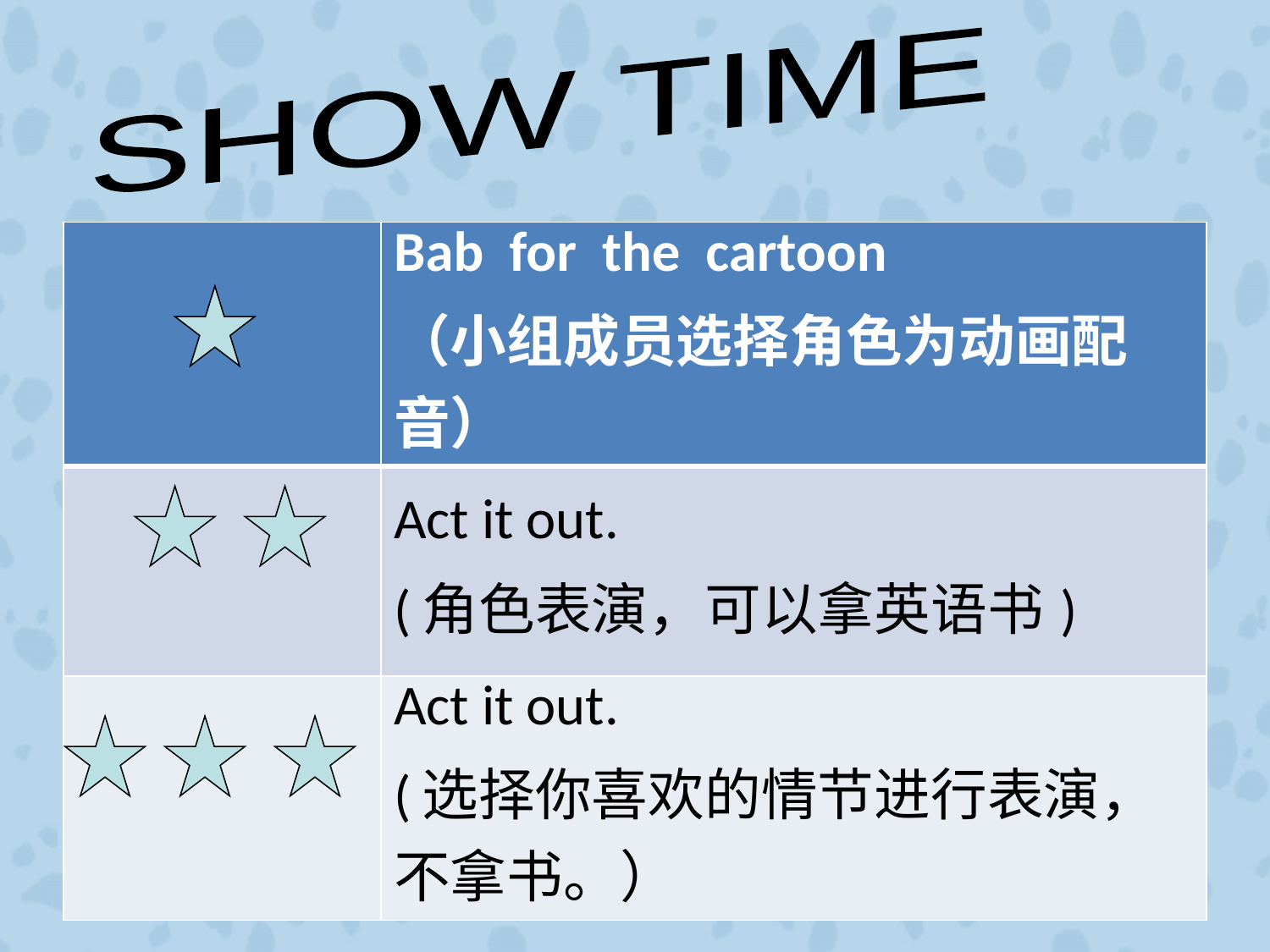

SHOW TIME
|  | Bab for the cartoon （小组成员选择角色为动画配音） |
| --- | --- |
|  | Act it out. (角色表演，可以拿英语书) |
|  | Act it out. (选择你喜欢的情节进行表演，不拿书。） |